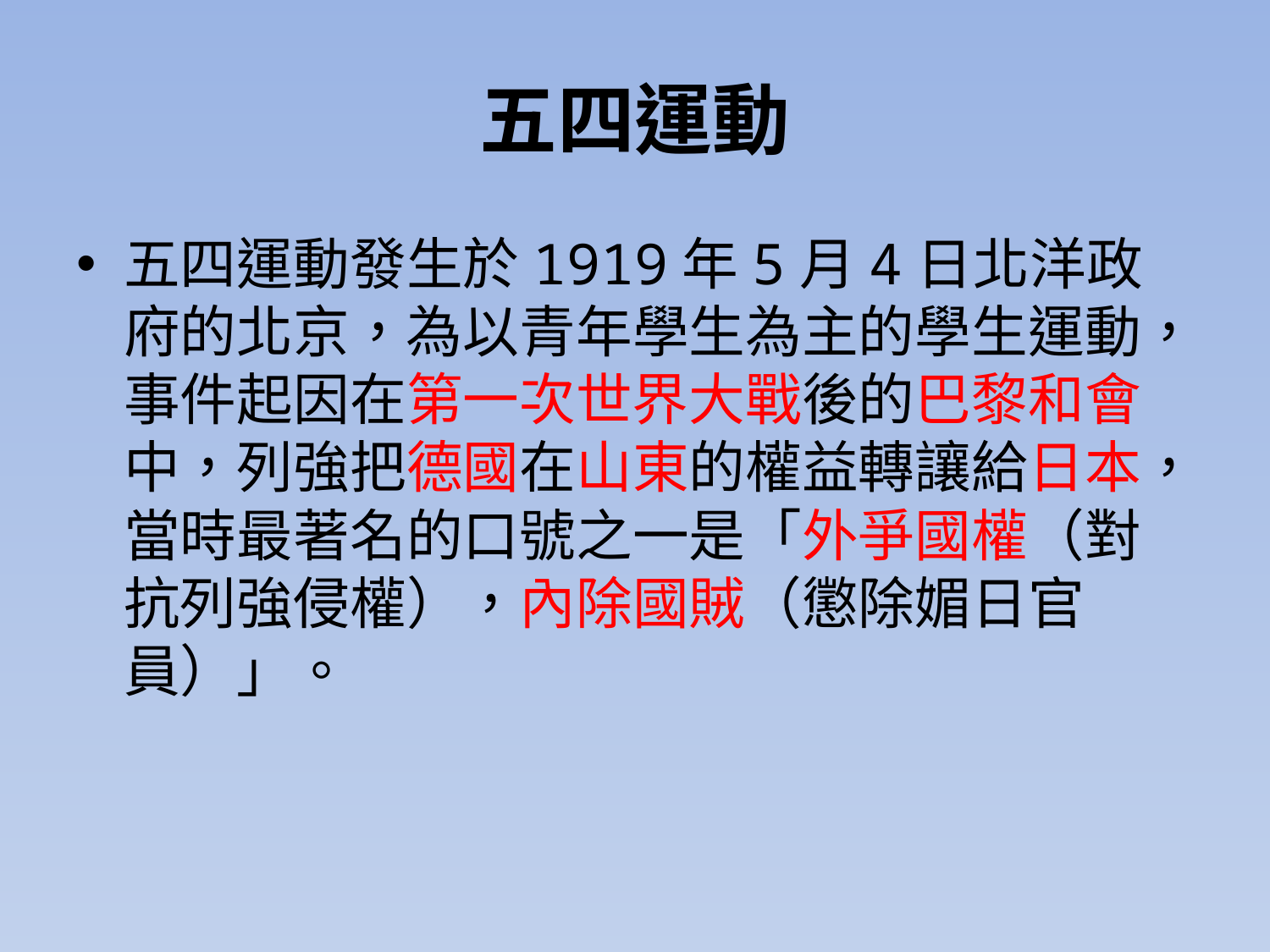

# 五四運動
五四運動發生於1919年5月4日北洋政府的北京，為以青年學生為主的學生運動，事件起因在第一次世界大戰後的巴黎和會中，列強把德國在山東的權益轉讓給日本，當時最著名的口號之一是「外爭國權（對抗列強侵權），內除國賊（懲除媚日官員）」。